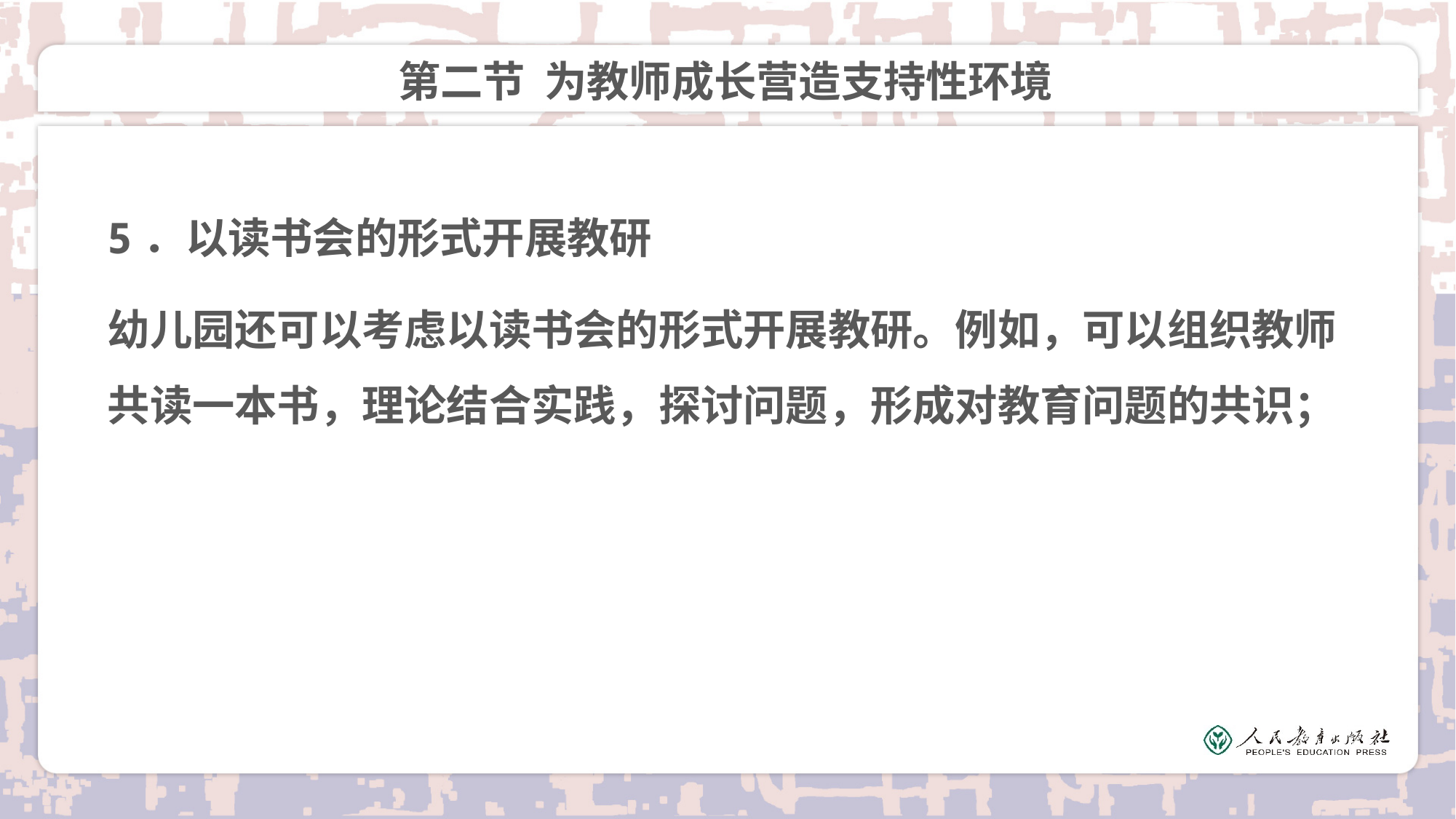

# 第二节  为教师成长营造支持性环境
5．以读书会的形式开展教研
幼儿园还可以考虑以读书会的形式开展教研。例如，可以组织教师共读一本书，理论结合实践，探讨问题，形成对教育问题的共识；